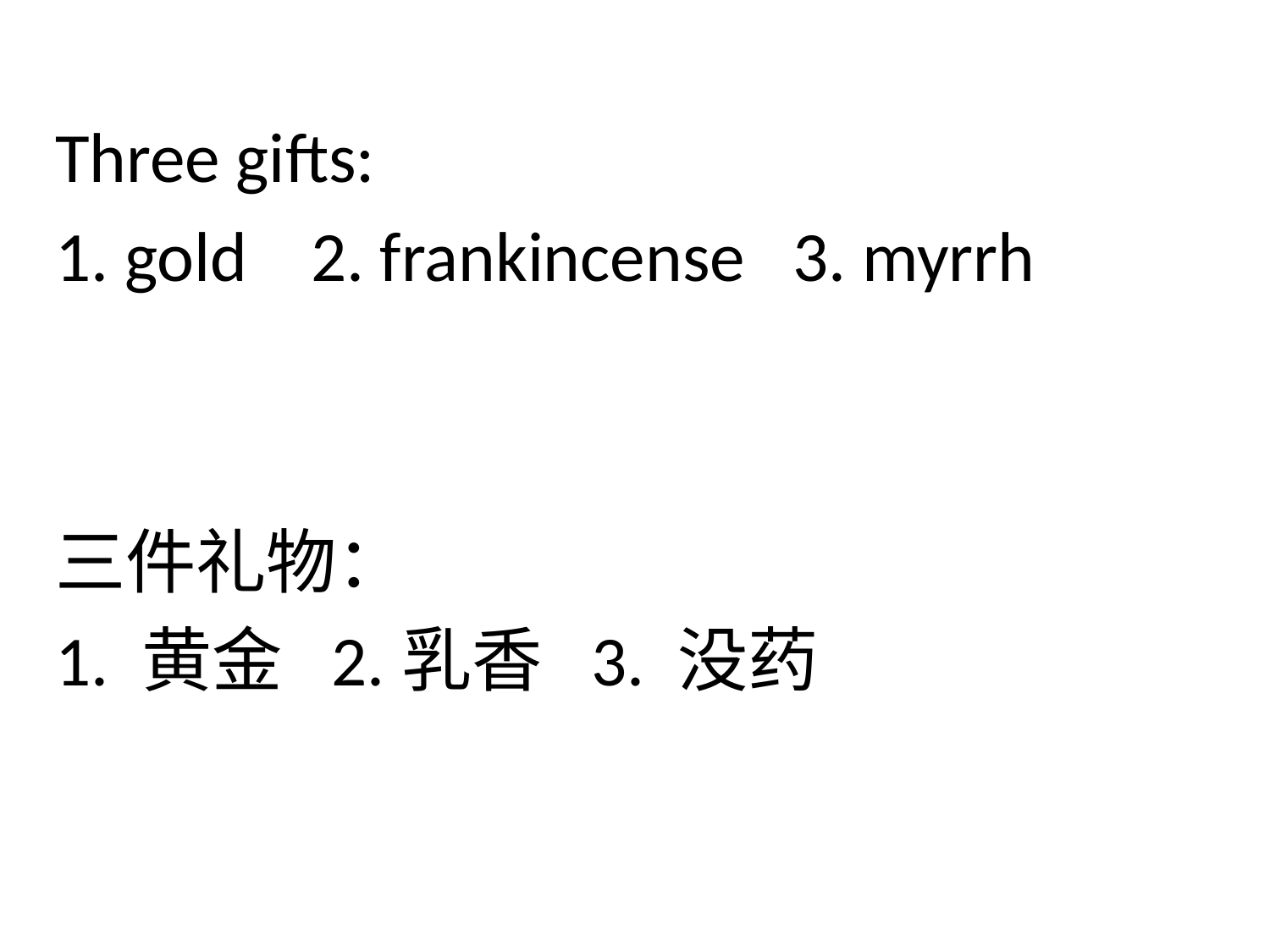

Three gifts:
1. gold    2. frankincense   3. myrrh

三件礼物：
1. 黄金  2.乳香  3. 没药